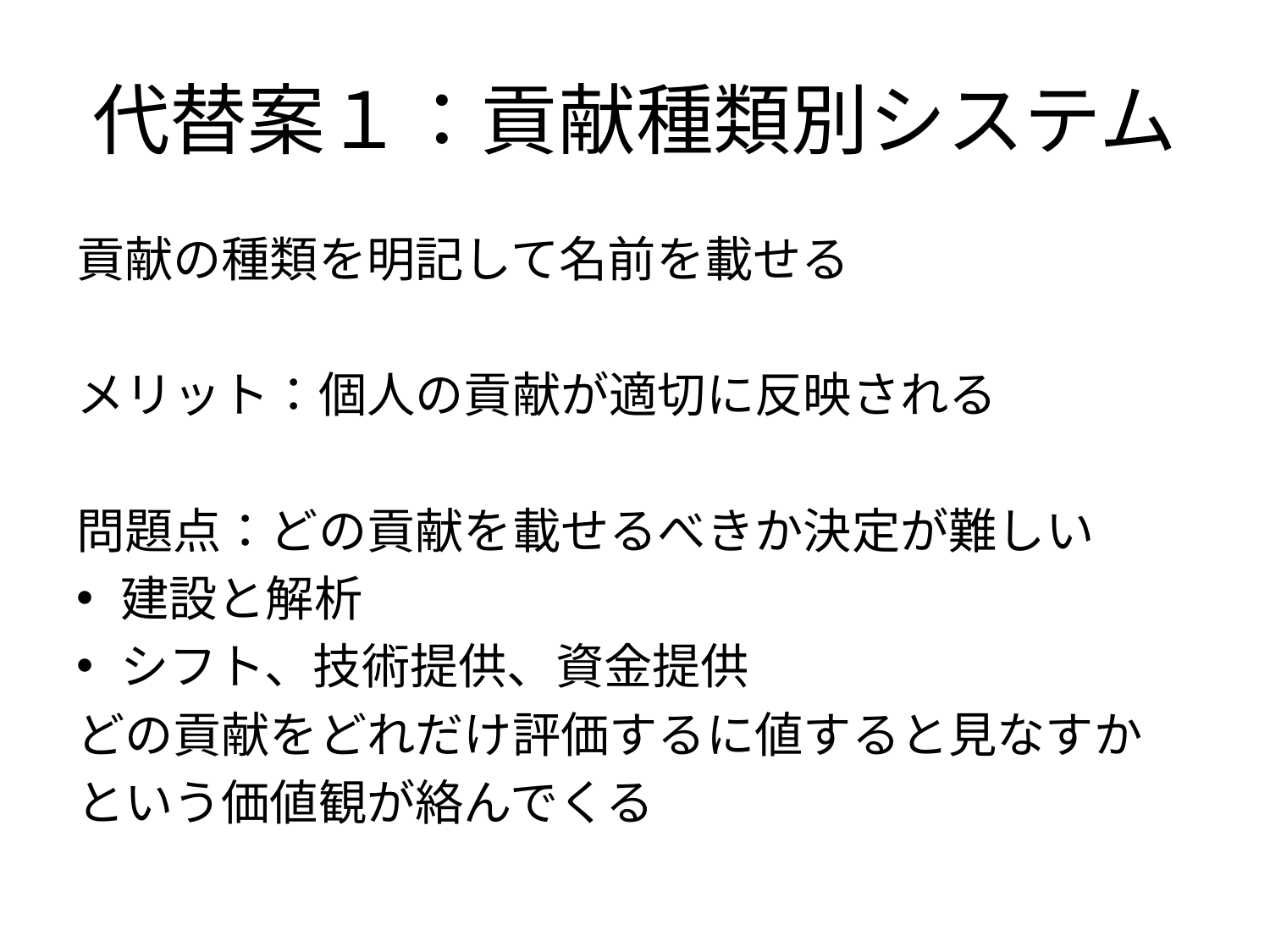

# 代替案１：貢献種類別システム
貢献の種類を明記して名前を載せる

メリット：個人の貢献が適切に反映される

問題点：どの貢献を載せるべきか決定が難しい
建設と解析
シフト、技術提供、資金提供
どの貢献をどれだけ評価するに値すると見なすか
という価値観が絡んでくる